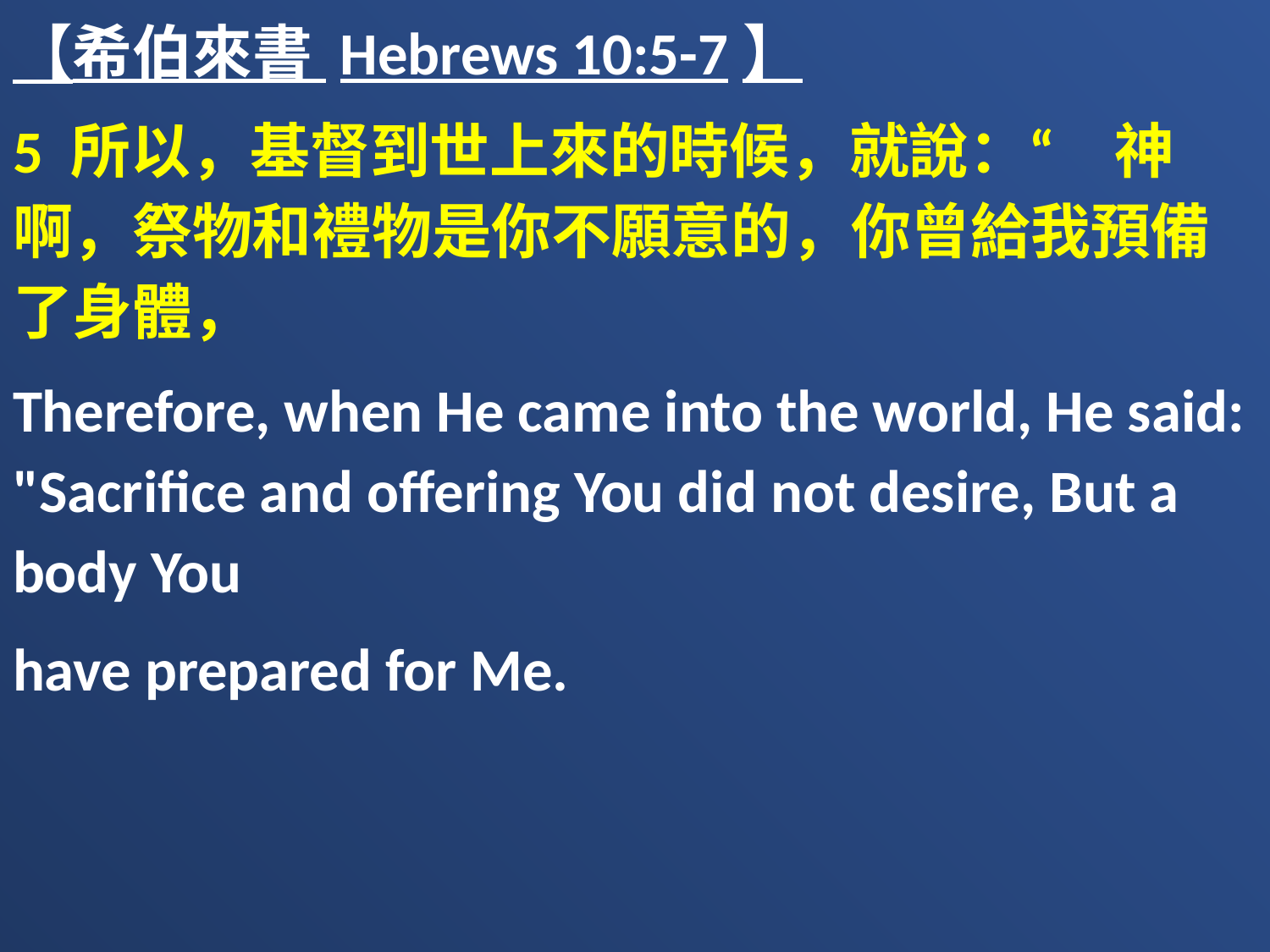

【希伯來書 Hebrews 10:5-7】
5 所以，基督到世上來的時候，就說：“　神啊，祭物和禮物是你不願意的，你曾給我預備了身體，
Therefore, when He came into the world, He said: "Sacrifice and offering You did not desire, But a body You
have prepared for Me.